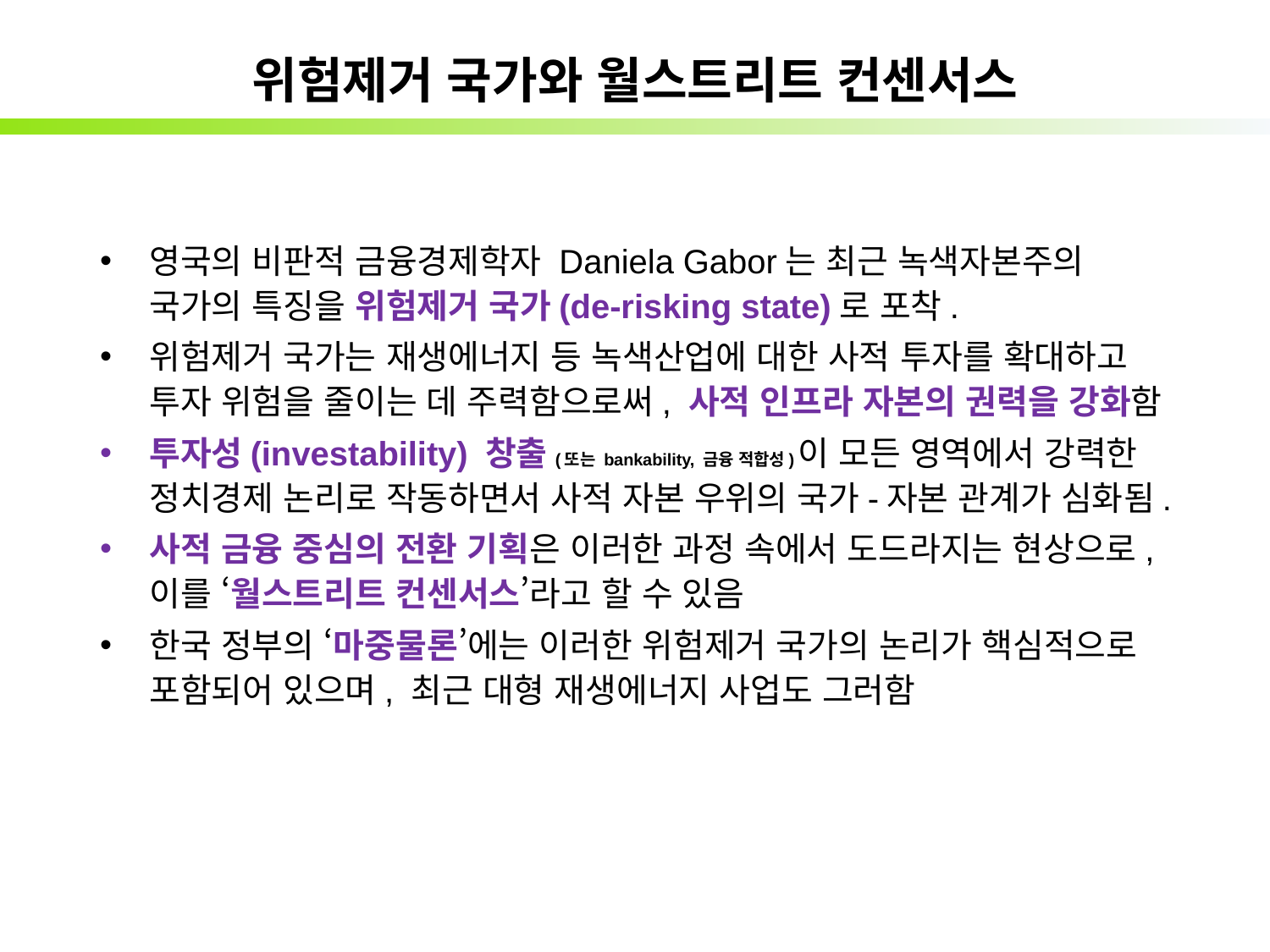

# 위험제거 국가와 월스트리트 컨센서스
영국의 비판적 금융경제학자 Daniela Gabor는 최근 녹색자본주의 국가의 특징을 위험제거 국가(de-risking state)로 포착.
위험제거 국가는 재생에너지 등 녹색산업에 대한 사적 투자를 확대하고 투자 위험을 줄이는 데 주력함으로써, 사적 인프라 자본의 권력을 강화함
투자성(investability) 창출(또는 bankability, 금융 적합성)이 모든 영역에서 강력한 정치경제 논리로 작동하면서 사적 자본 우위의 국가-자본 관계가 심화됨.
사적 금융 중심의 전환 기획은 이러한 과정 속에서 도드라지는 현상으로, 이를 ‘월스트리트 컨센서스’라고 할 수 있음
한국 정부의 ‘마중물론’에는 이러한 위험제거 국가의 논리가 핵심적으로 포함되어 있으며, 최근 대형 재생에너지 사업도 그러함